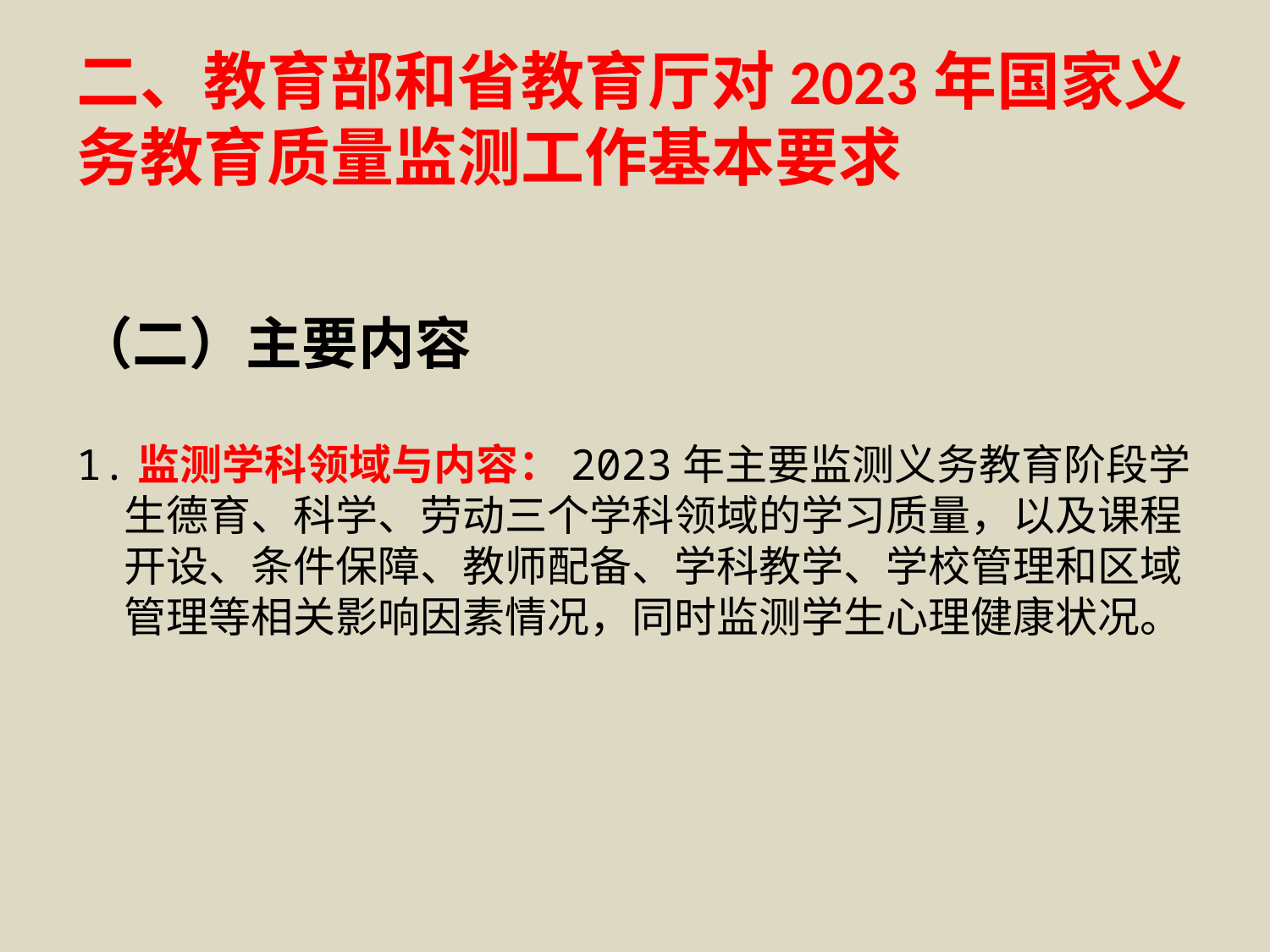

# 二、教育部和省教育厅对2023年国家义务教育质量监测工作基本要求

（二）主要内容

1.监测学科领域与内容：2023年主要监测义务教育阶段学生德育、科学、劳动三个学科领域的学习质量，以及课程开设、条件保障、教师配备、学科教学、学校管理和区域管理等相关影响因素情况，同时监测学生心理健康状况。